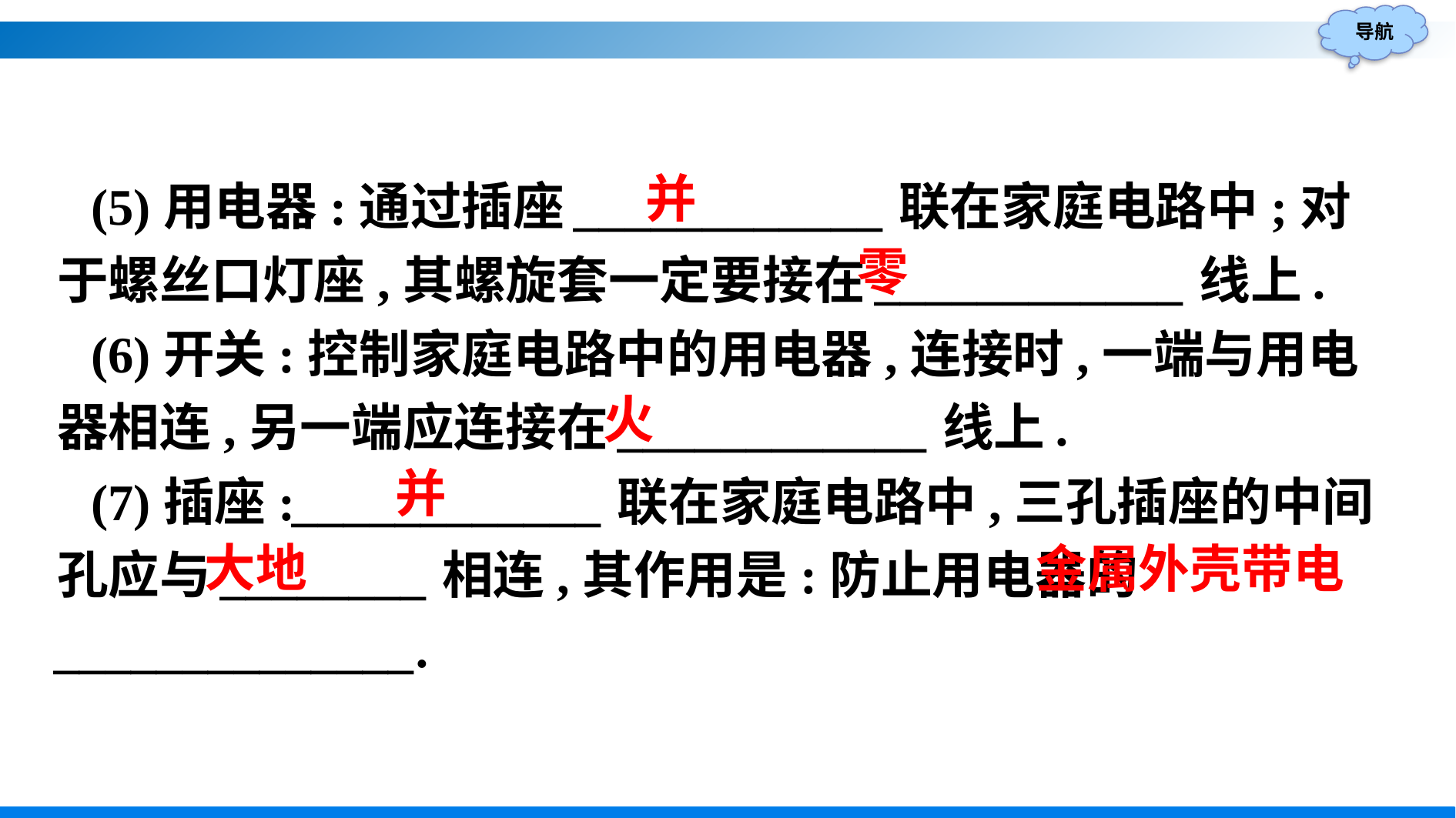

(5)用电器:通过插座____________联在家庭电路中;对于螺丝口灯座,其螺旋套一定要接在____________线上.
(6)开关:控制家庭电路中的用电器,连接时,一端与用电器相连,另一端应连接在____________线上.
(7)插座:____________联在家庭电路中,三孔插座的中间孔应与________相连,其作用是:防止用电器的______________.
并
零
火
并
大地
金属外壳带电